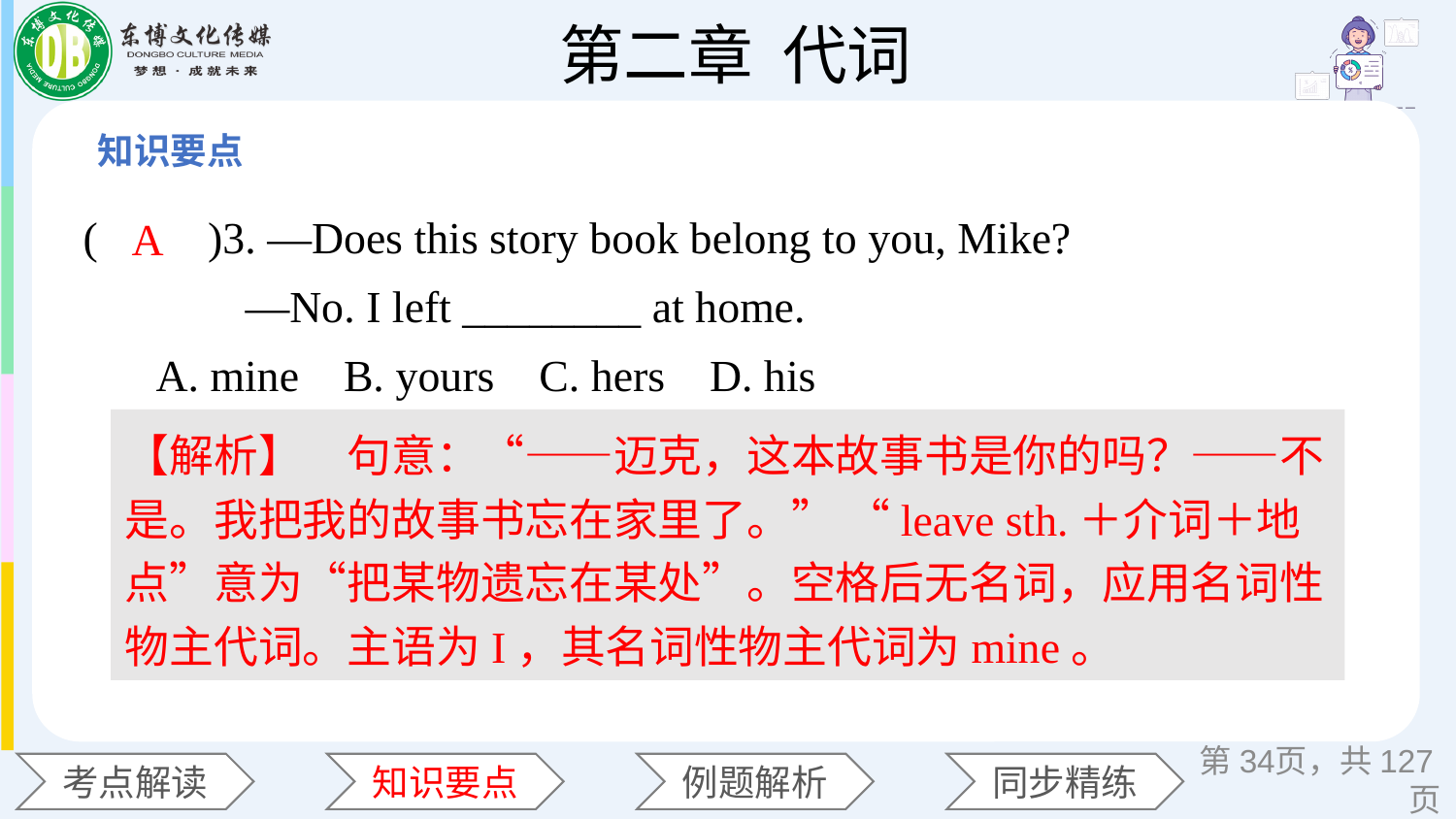

(　　)3. —Does this story book belong to you, Mike?
        —No. I left ________ at home.
A. mine    B. yours    C. hers    D. his

A
【解析】　句意：“——迈克，这本故事书是你的吗？——不是。我把我的故事书忘在家里了。” “leave sth.＋介词＋地点”意为“把某物遗忘在某处”。空格后无名词，应用名词性物主代词。主语为I，其名词性物主代词为mine。
第34页，共127页